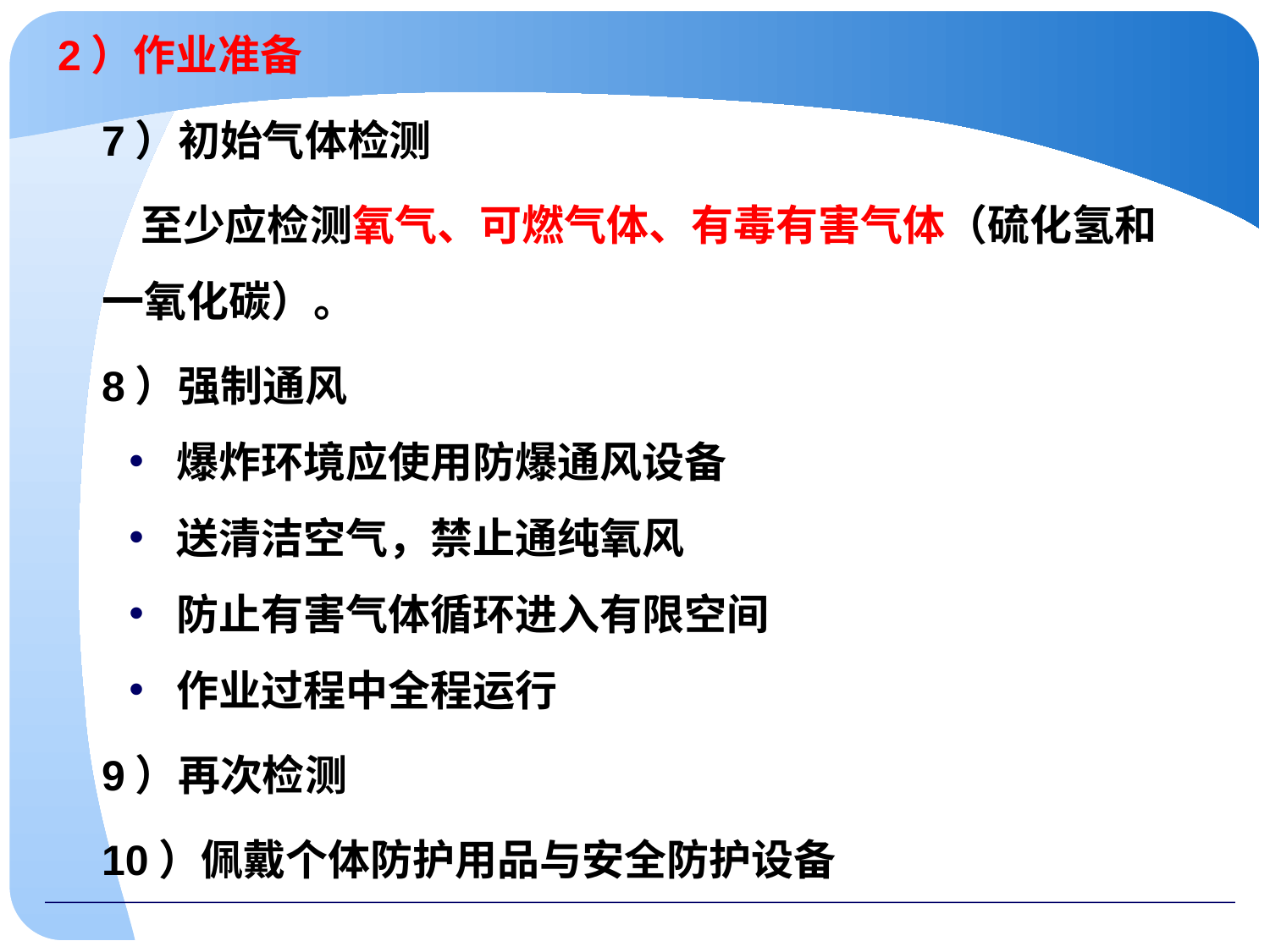

# 2）作业准备
7）初始气体检测
   至少应检测氧气、可燃气体、有毒有害气体（硫化氢和一氧化碳）。
8）强制通风
爆炸环境应使用防爆通风设备
送清洁空气，禁止通纯氧风
防止有害气体循环进入有限空间
作业过程中全程运行
9）再次检测
10）佩戴个体防护用品与安全防护设备